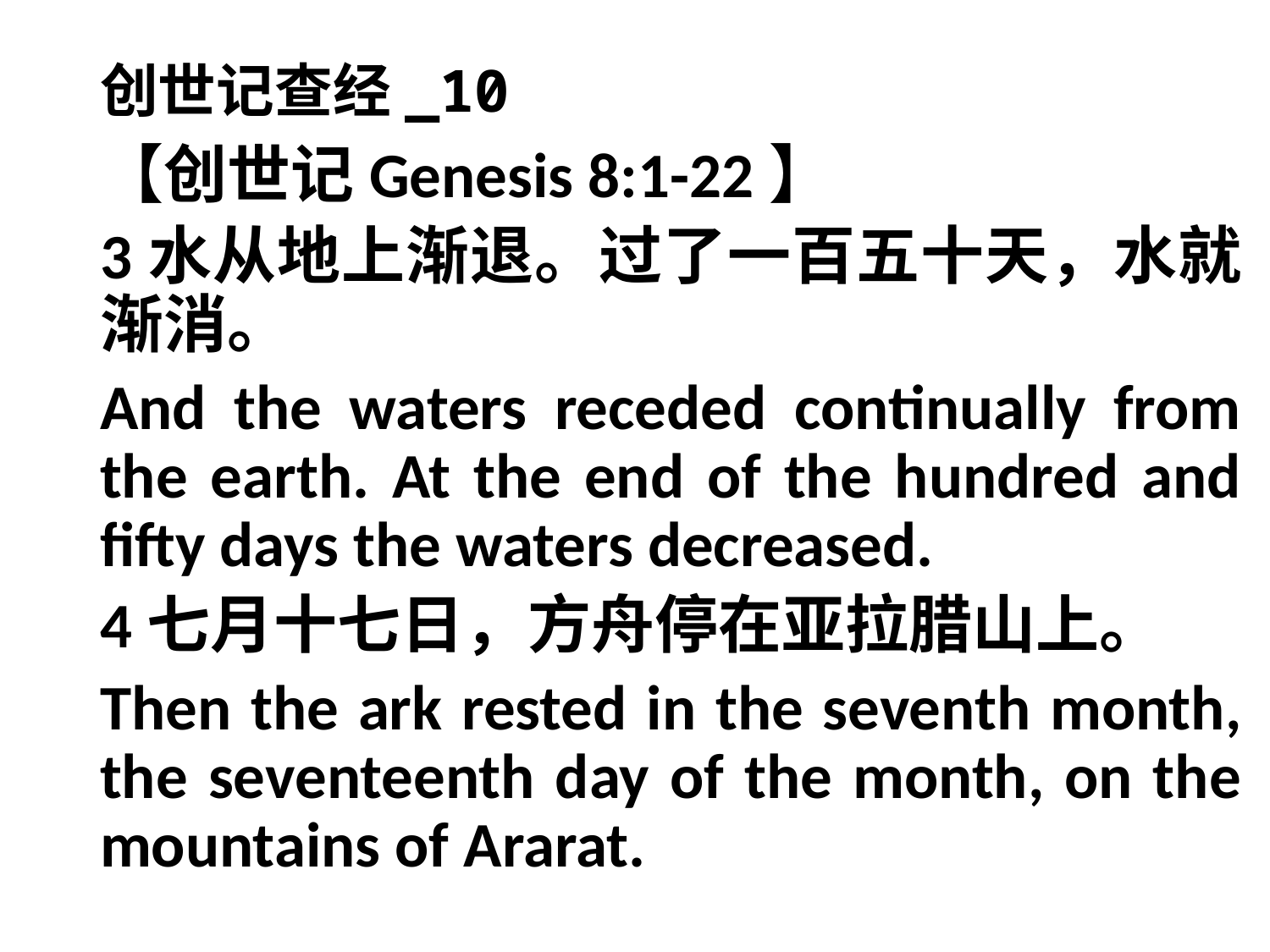

# 创世记查经_10
【创世记Genesis 8:1-22】
3水从地上渐退。过了一百五十天，水就渐消。
And the waters receded continually from the earth. At the end of the hundred and fifty days the waters decreased.
4七月十七日，方舟停在亚拉腊山上。
Then the ark rested in the seventh month, the seventeenth day of the month, on the mountains of Ararat.